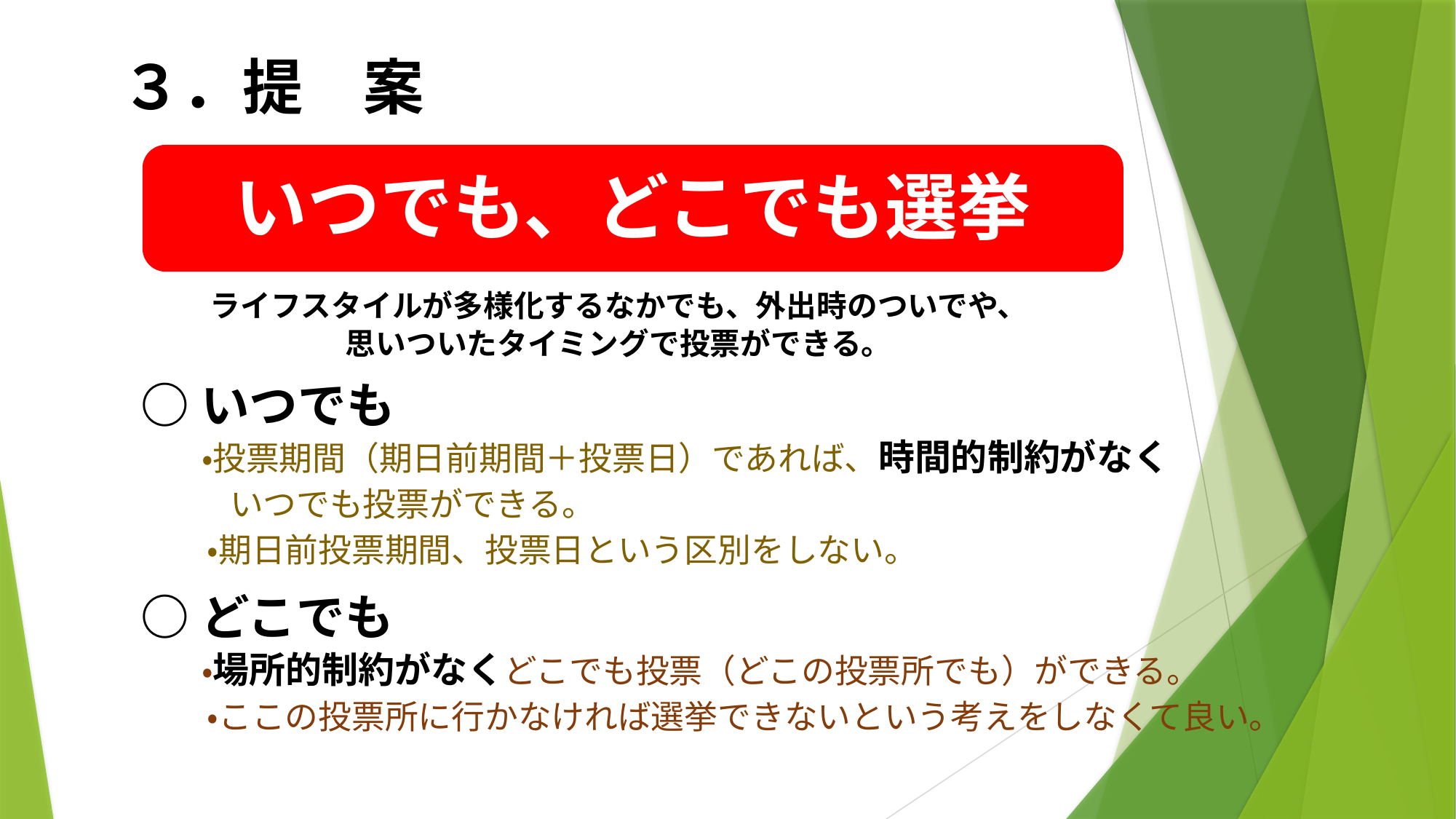

３．提　案
いつでも、どこでも選挙
ライフスタイルが多様化するなかでも、外出時のついでや、思いついたタイミングで投票ができる。

○いつでも
　　・投票期間（期日前期間＋投票日）であれば、時間的制約がなく
　　  いつでも投票ができる。
　　・期日前投票期間、投票日という区別をしない。
○どこでも
　　・場所的制約がなくどこでも投票（どこの投票所でも）ができる。
　　・ここの投票所に行かなければ選挙できないという考えをしなくて良い。